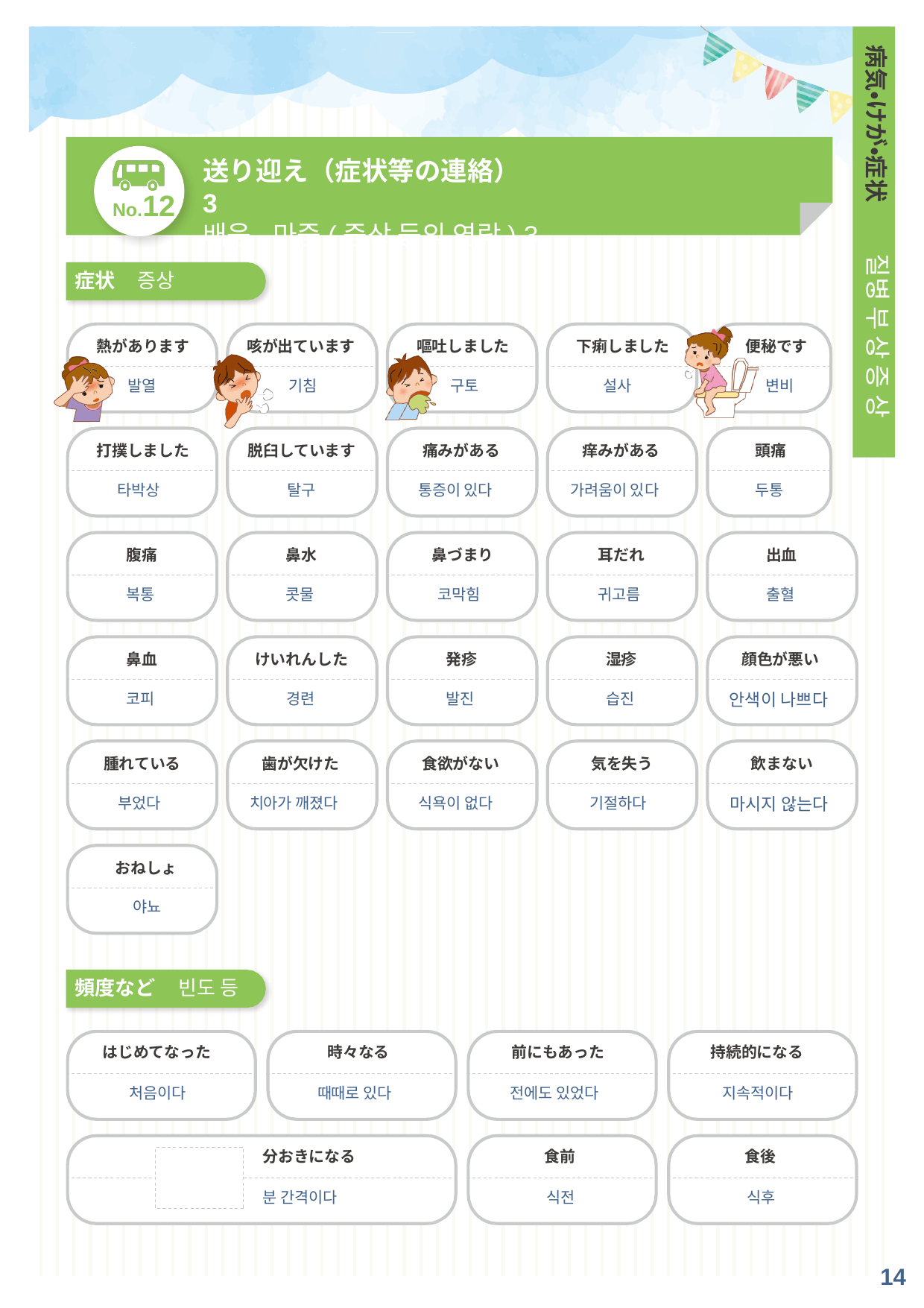

病気・けが・症状

送り迎え（症状等の連絡）3
배웅·마중(증상 등의 연락) 3
No.12
질병 부 상 증 상

症状	증상
·

熱があります
咳が出ています
嘔吐しました
下痢しました
便秘です
·
발열
기침
구토
설사
변비

打撲しました
脱臼しています
痛みがある
痒みがある
頭痛
타박상
탈구
통증이 있다
가려움이 있다
두통

腹痛
鼻水
鼻づまり
耳だれ
出血
복통
콧물
코막힘
귀고름
출혈

鼻血
けいれんした
発疹
湿疹
顔色が悪い
코피
경련
발진
습진
안색이 나쁘다

腫れている
歯が欠けた
食欲がない
気を失う
飲まない
부었다
치아가 깨졌다
식욕이 없다
기절하다
마시지 않는다

おねしょ
야뇨
頻度など	빈도 등

はじめてなった
時々なる
前にもあった
持続的になる
처음이다
때때로 있다
전에도 있었다
지속적이다

分おきになる
食前
食後
분 간격이다
식전
식후
14